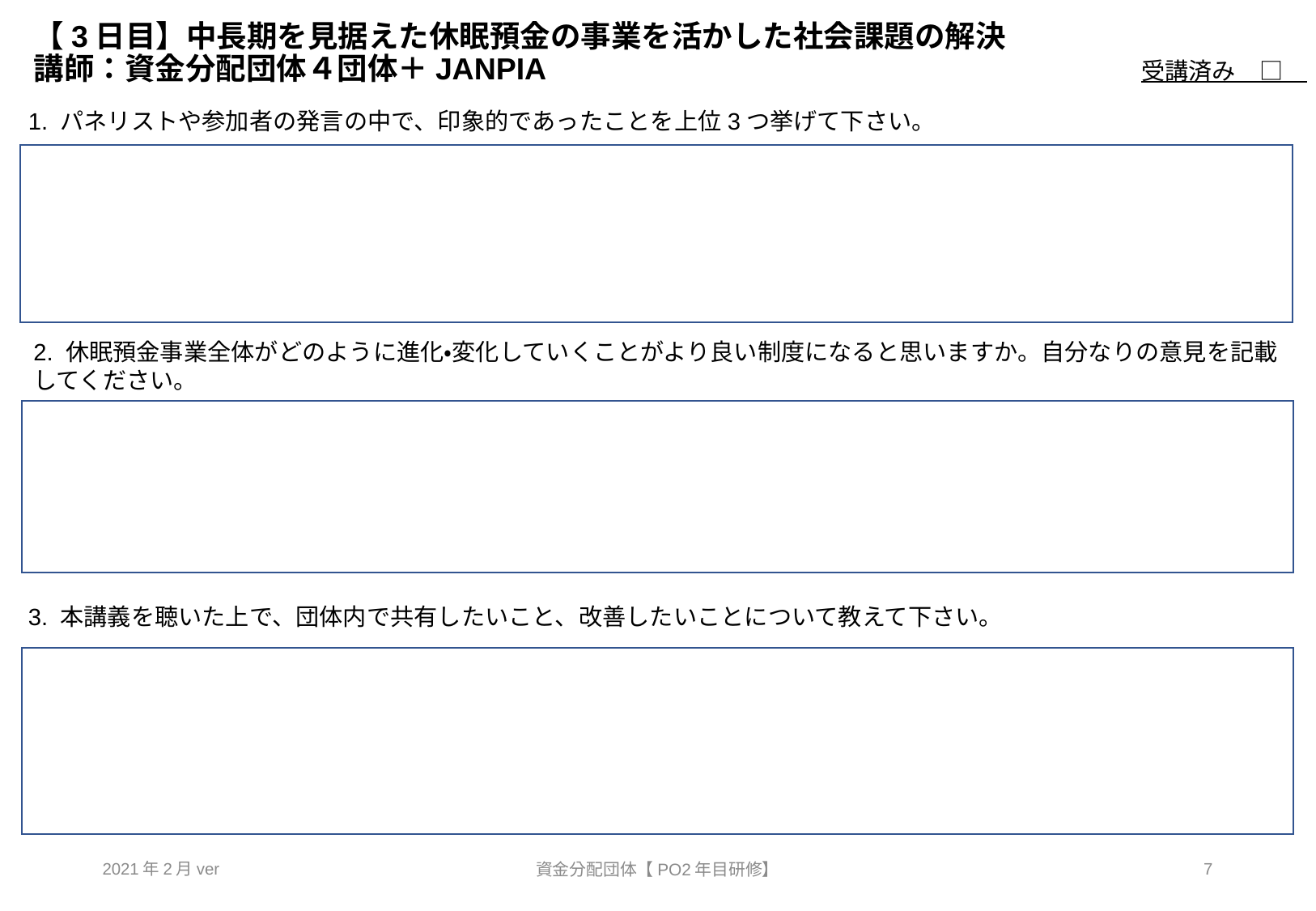

# 【3日目】中長期を見据えた休眠預金の事業を活かした社会課題の解決　 講師：資金分配団体４団体＋JANPIA
受講済み　□
1. パネリストや参加者の発言の中で、印象的であったことを上位3つ挙げて下さい。

2. 休眠預金事業全体がどのように進化・変化していくことがより良い制度になると思いますか。自分なりの意見を記載してください。

3. 本講義を聴いた上で、団体内で共有したいこと、改善したいことについて教えて下さい。

2021年2月ver
資金分配団体【PO2年目研修】
7